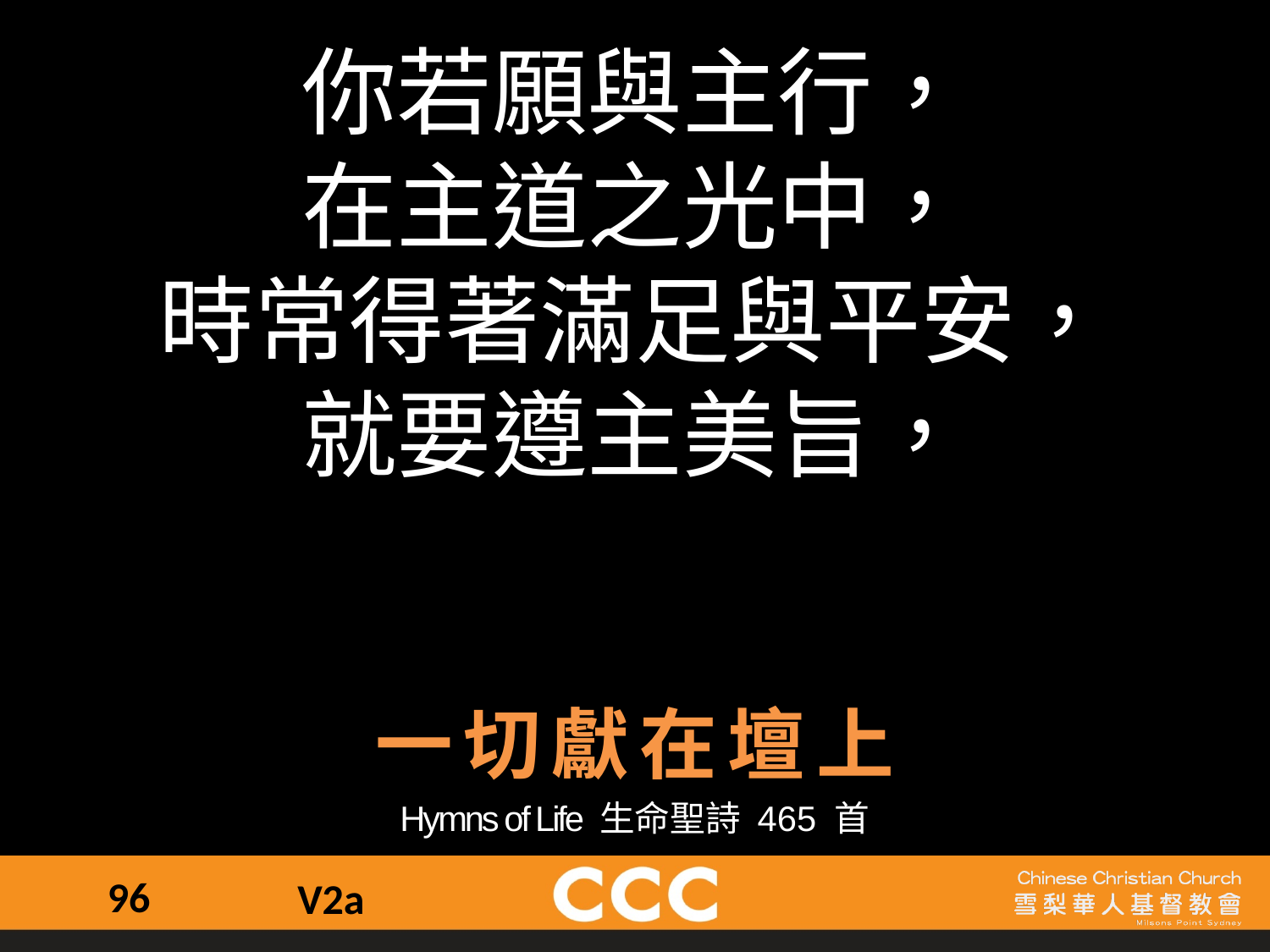

你若願與主行，
在主道之光中，
時常得著滿足與平安，
就要遵主美旨，
一切獻在壇上
Hymns of Life 生命聖詩 465 首
96
V2a